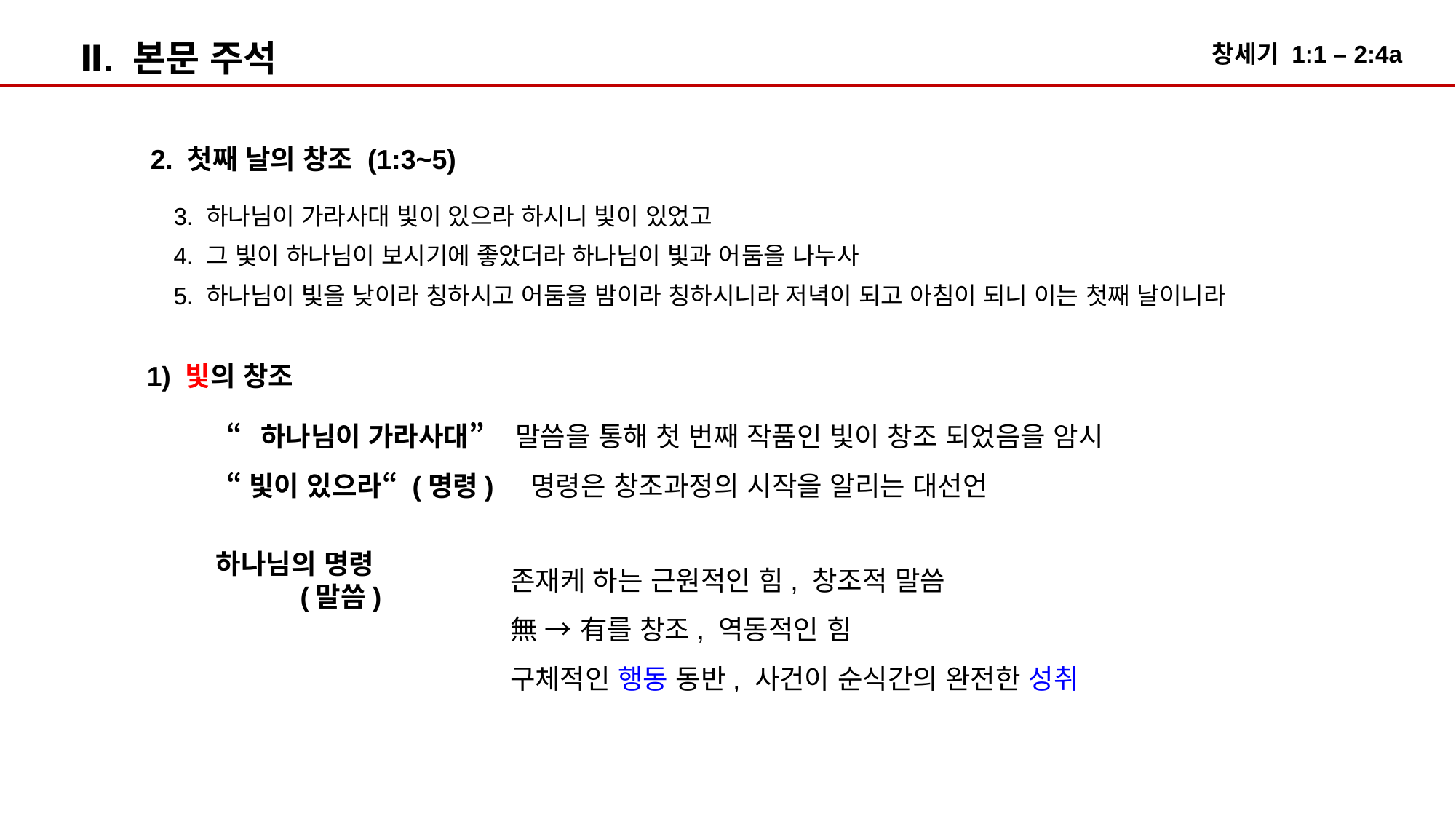

Ⅱ. 본문 주석
2. 첫째 날의 창조 (1:3~5)
3. 하나님이 가라사대 빛이 있으라 하시니 빛이 있었고

4. 그 빛이 하나님이 보시기에 좋았더라 하나님이 빛과 어둠을 나누사

5. 하나님이 빛을 낮이라 칭하시고 어둠을 밤이라 칭하시니라 저녁이 되고 아침이 되니 이는 첫째 날이니라
1) 빛의 창조
“하나님이 가라사대”    말씀을 통해 첫 번째 작품인 빛이 창조 되었음을 암시
“빛이 있으라“ (명령)    명령은 창조과정의 시작을 알리는 대선언
하나님의 명령
           (말씀)
존재케 하는 근원적인 힘, 창조적 말씀
無 → 有를 창조, 역동적인 힘
구체적인 행동 동반, 사건이 순식간의 완전한 성취